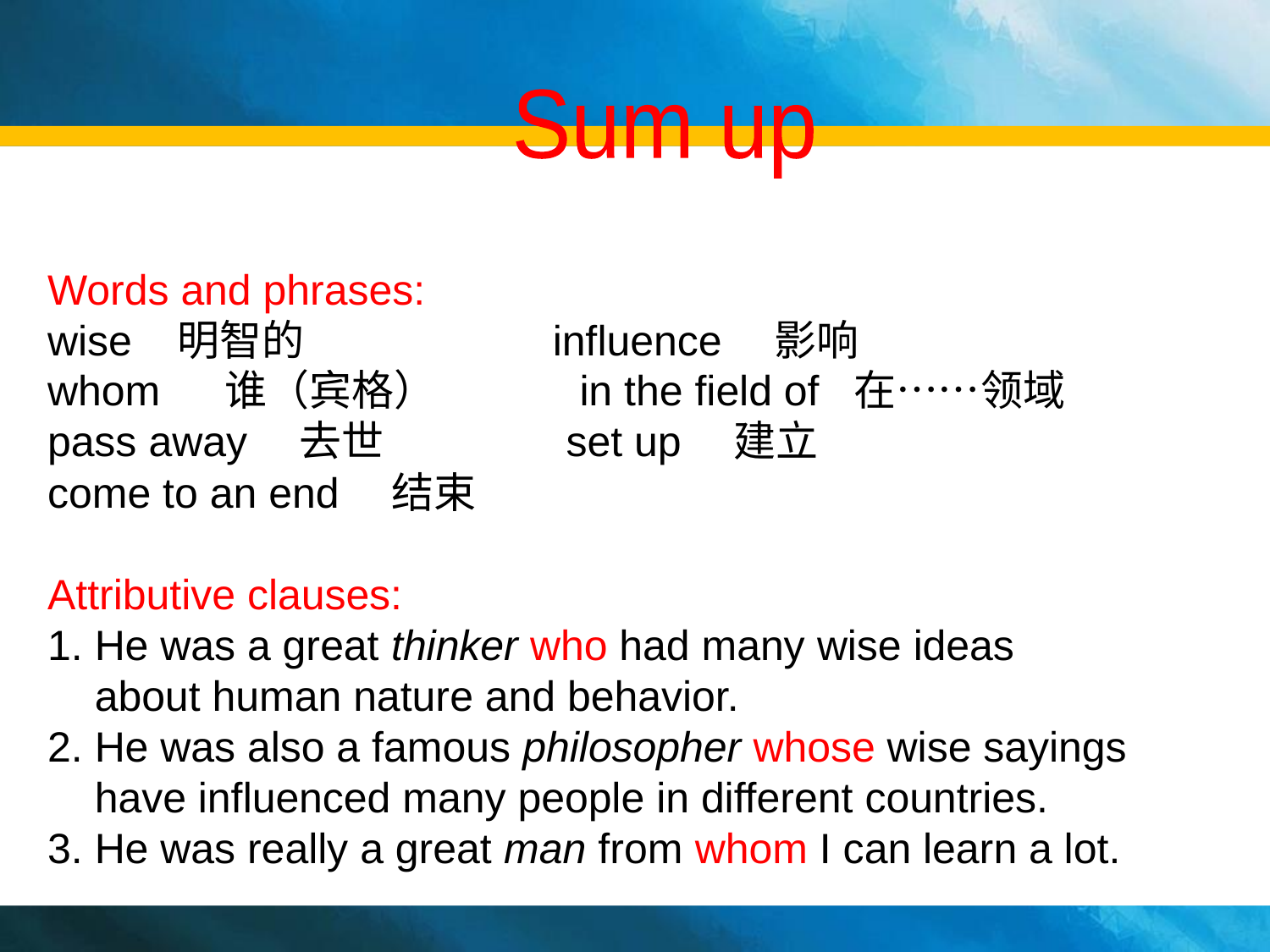

Sum up
Words and phrases:
wise   明智的                         influence　影响
whom 　谁（宾格）              in the field of  在……领域
pass away　去世                  set up　建立
come to an end　结束

Attributive clauses:
1. He was a great thinker who had many wise ideas
    about human nature and behavior.
2. He was also a famous philosopher whose wise sayings
    have influenced many people in different countries.
3. He was really a great man from whom I can learn a lot.